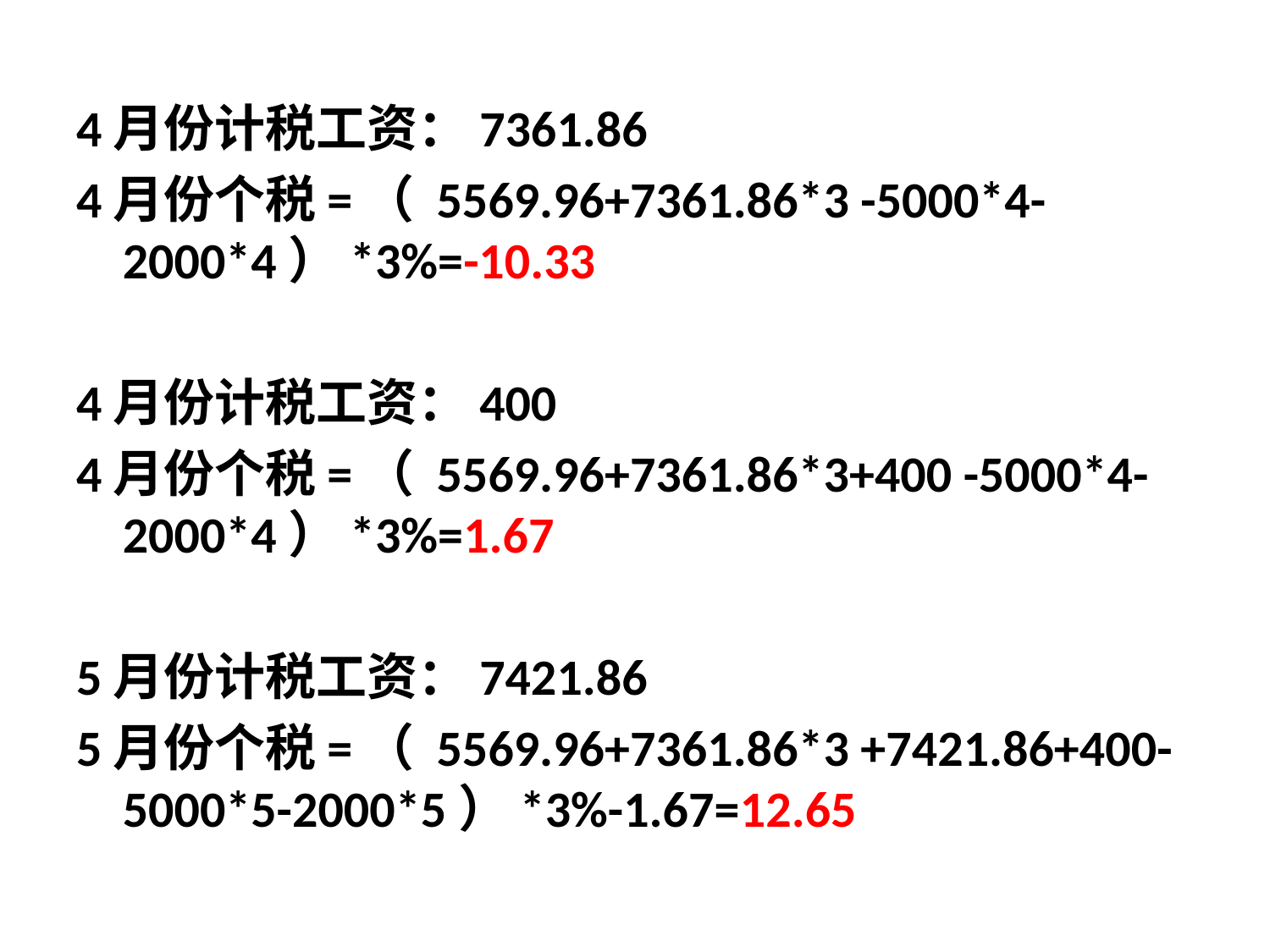

4月份计税工资：7361.86
4月份个税=（ 5569.96+7361.86*3 -5000*4-2000*4）*3%=-10.33

4月份计税工资：400
4月份个税=（ 5569.96+7361.86*3+400 -5000*4-2000*4）*3%=1.67

5月份计税工资：7421.86
5月份个税=（ 5569.96+7361.86*3 +7421.86+400-5000*5-2000*5）*3%-1.67=12.65